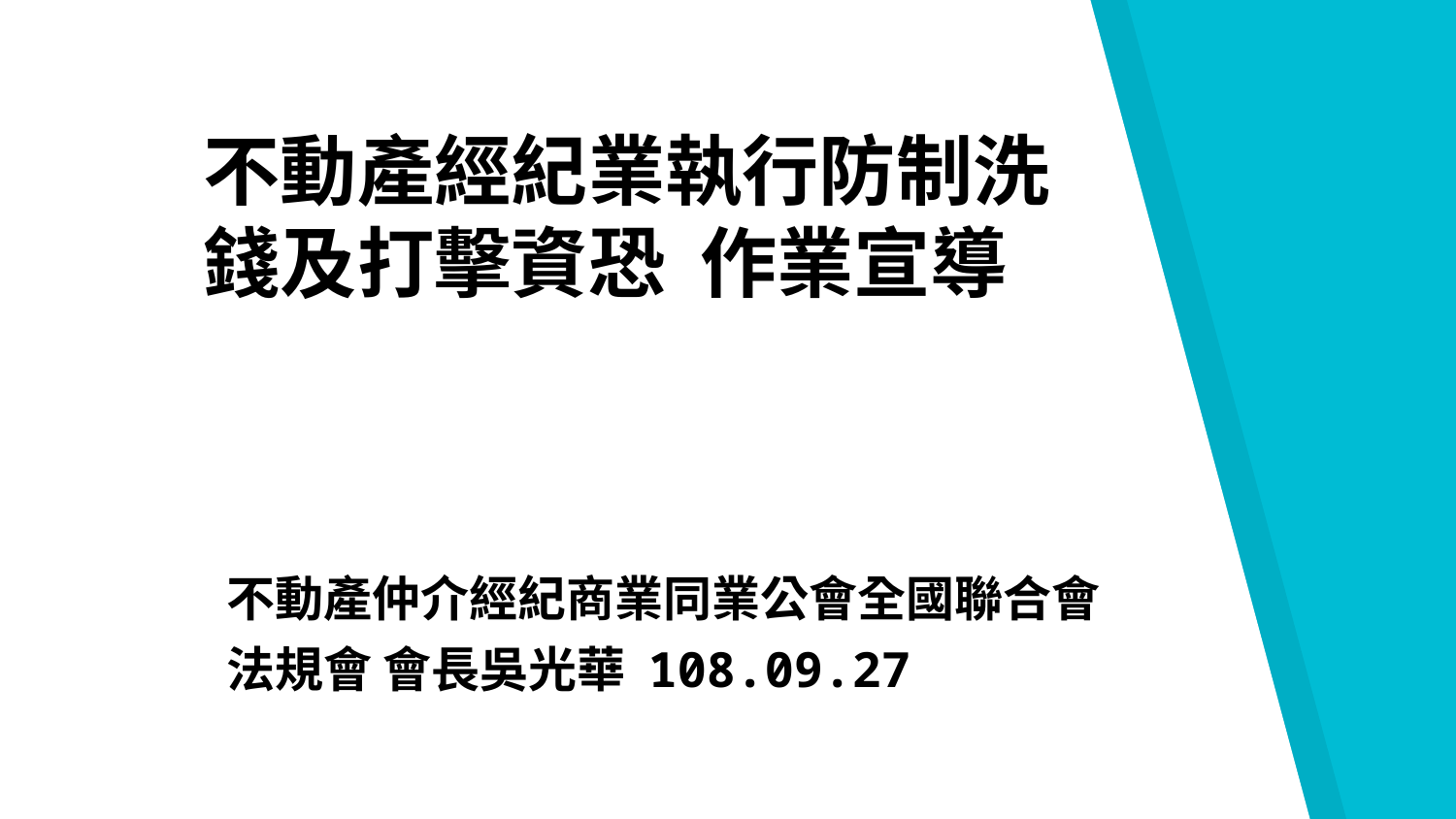

不動產經紀業執行防制洗錢及打擊資恐  作業宣導
不動產仲介經紀商業同業公會全國聯合會
法規會 會長吳光華 108.09.27